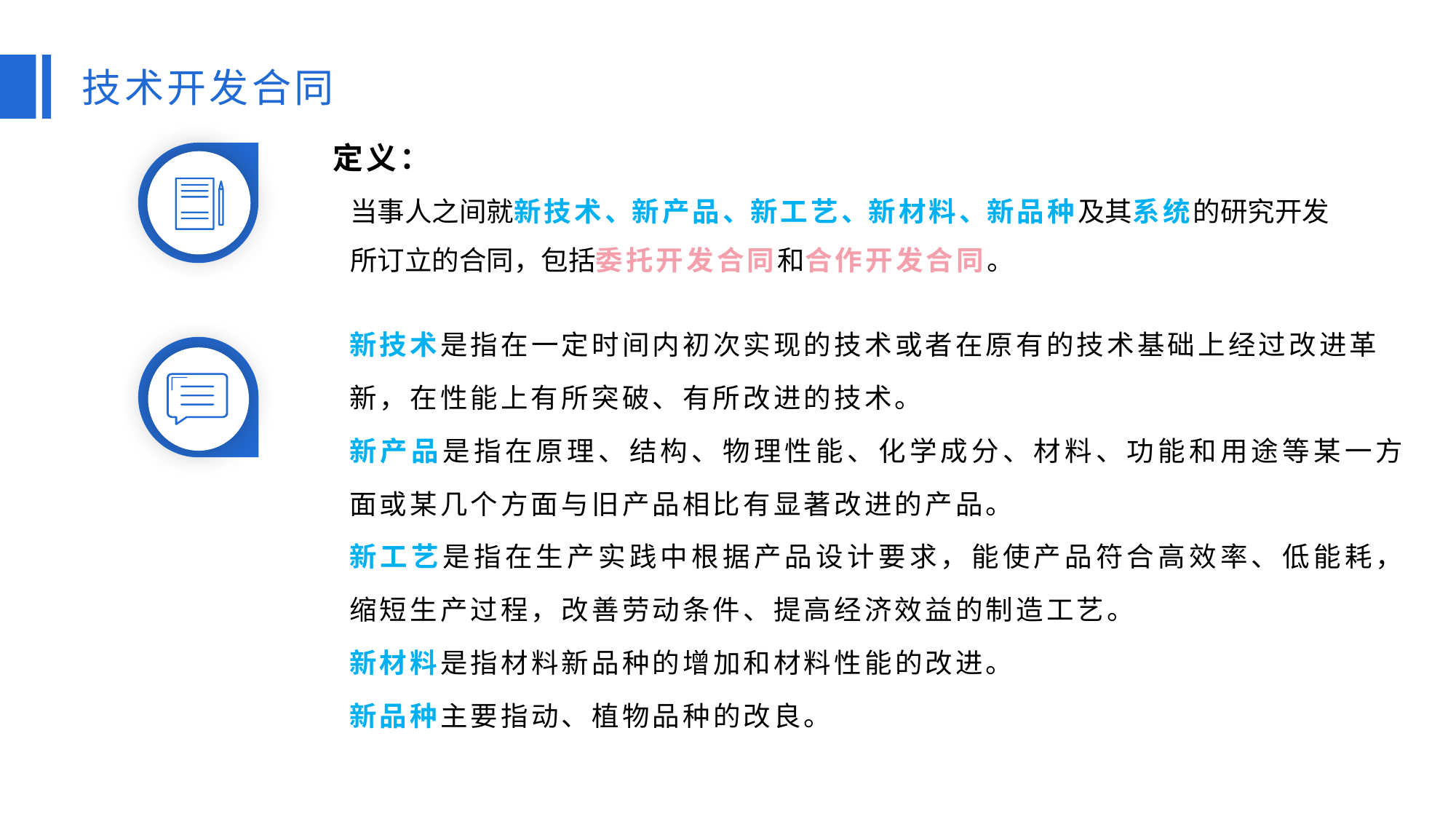

技术开发合同
定义：

当事人之间就新技术、新产品、新工艺、新材料、新品种及其系统的研究开发所订立的合同，包括委托开发合同和合作开发合同。

新技术是指在一定时间内初次实现的技术或者在原有的技术基础上经过改进革新，在性能上有所突破、有所改进的技术。
新产品是指在原理、结构、物理性能、化学成分、材料、功能和用途等某一方面或某几个方面与旧产品相比有显著改进的产品。
新工艺是指在生产实践中根据产品设计要求，能使产品符合高效率、低能耗，缩短生产过程，改善劳动条件、提高经济效益的制造工艺。
新材料是指材料新品种的增加和材料性能的改进。
新品种主要指动、植物品种的改良。